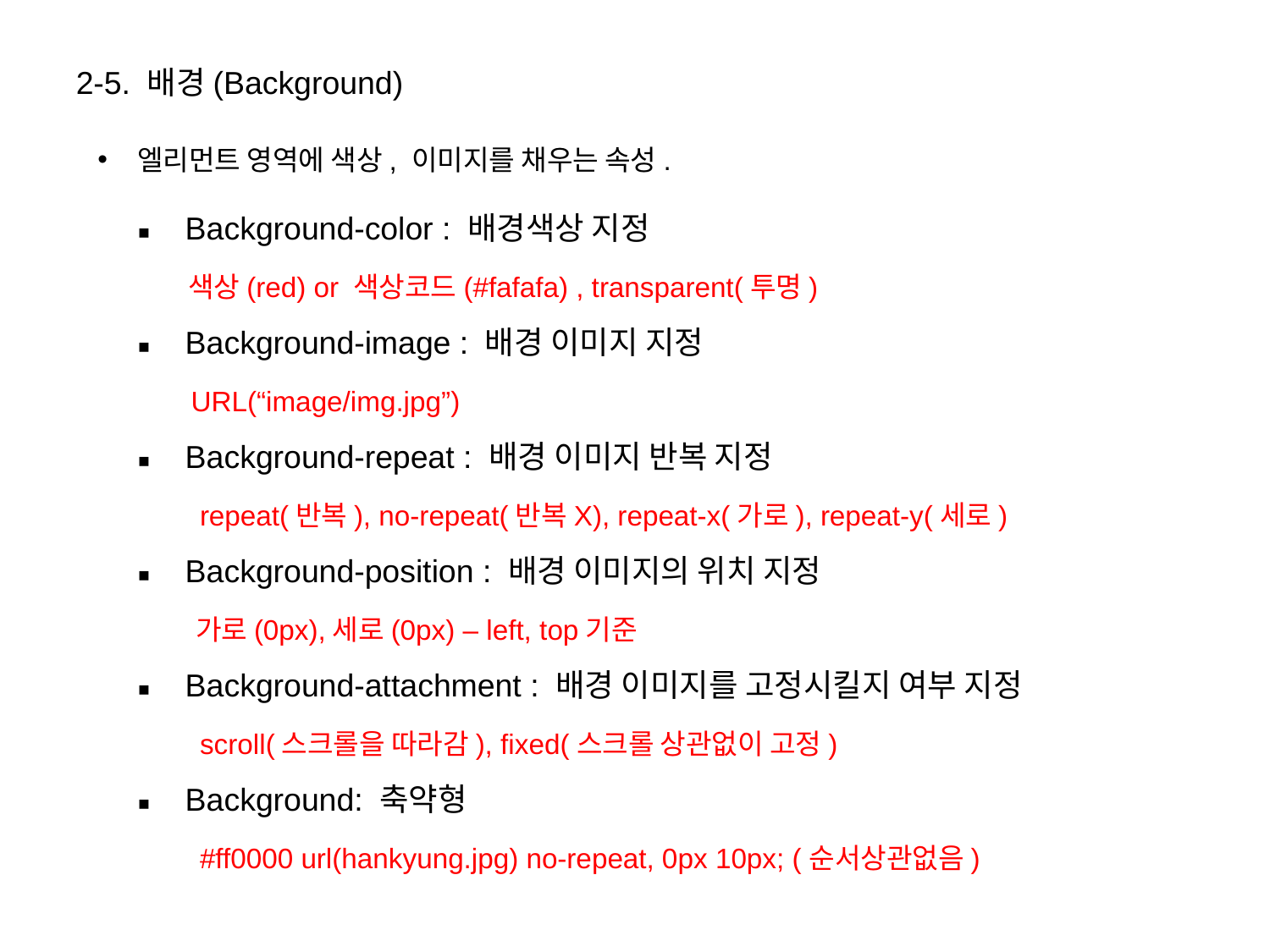

2-5. 배경(Background)
엘리먼트 영역에 색상, 이미지를 채우는 속성.
Background-color : 배경색상 지정
      색상(red) or 색상코드(#fafafa) , transparent(투명)
Background-image : 배경 이미지 지정
      URL(“image/img.jpg”)
Background-repeat : 배경 이미지 반복 지정
       repeat(반복), no-repeat(반복X), repeat-x(가로), repeat-y(세로)
Background-position : 배경 이미지의 위치 지정
       가로(0px),세로(0px) – left, top기준
Background-attachment : 배경 이미지를 고정시킬지 여부 지정
       scroll(스크롤을 따라감), fixed(스크롤 상관없이 고정)
Background: 축약형
       #ff0000 url(hankyung.jpg) no-repeat, 0px 10px; (순서상관없음)